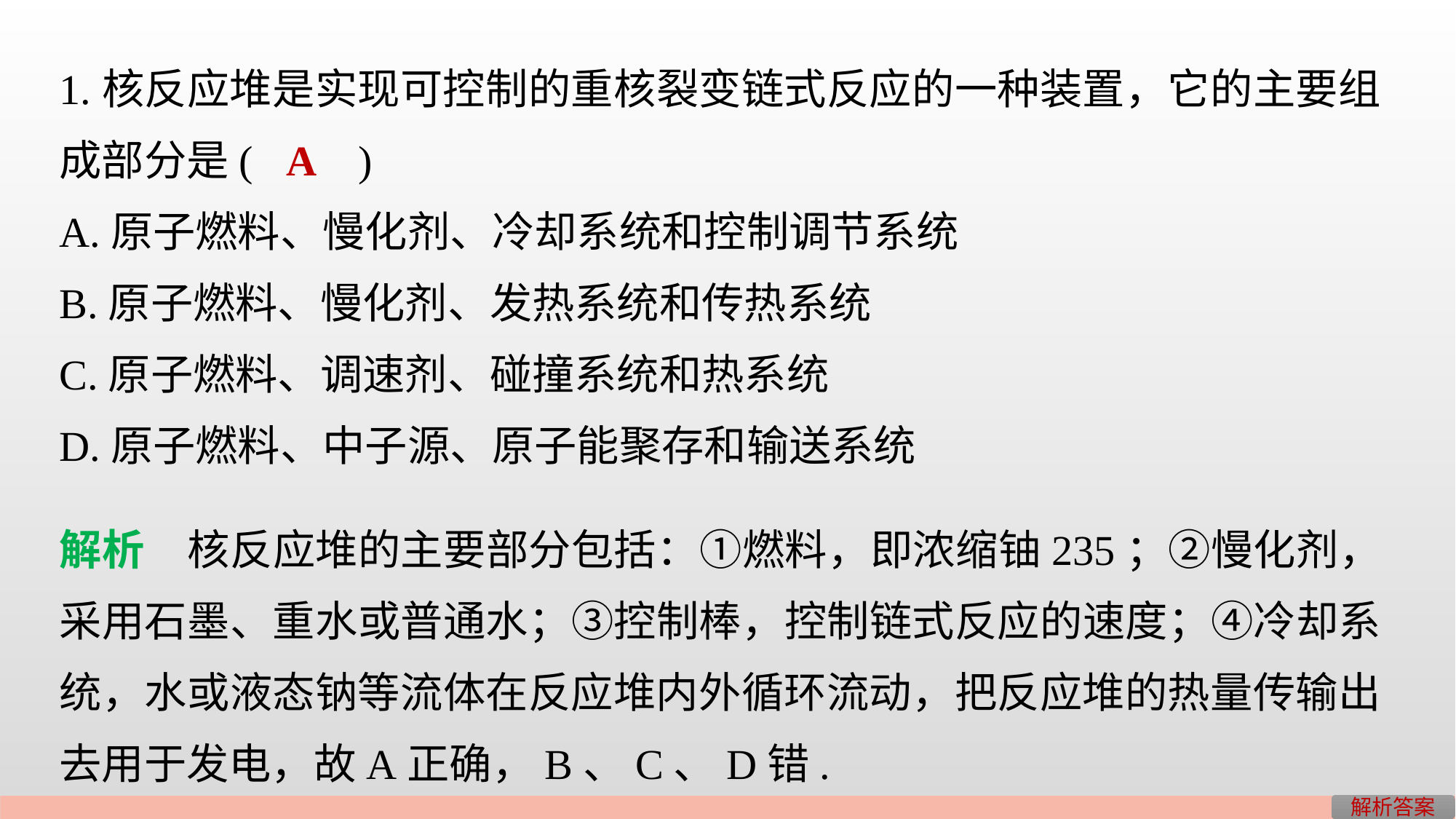

1.核反应堆是实现可控制的重核裂变链式反应的一种装置，它的主要组成部分是(　　)
A.原子燃料、慢化剂、冷却系统和控制调节系统
B.原子燃料、慢化剂、发热系统和传热系统
C.原子燃料、调速剂、碰撞系统和热系统
D.原子燃料、中子源、原子能聚存和输送系统
A
解析　核反应堆的主要部分包括：①燃料，即浓缩铀235；②慢化剂，采用石墨、重水或普通水；③控制棒，控制链式反应的速度；④冷却系统，水或液态钠等流体在反应堆内外循环流动，把反应堆的热量传输出去用于发电，故A正确，B、C、D错.
解析答案